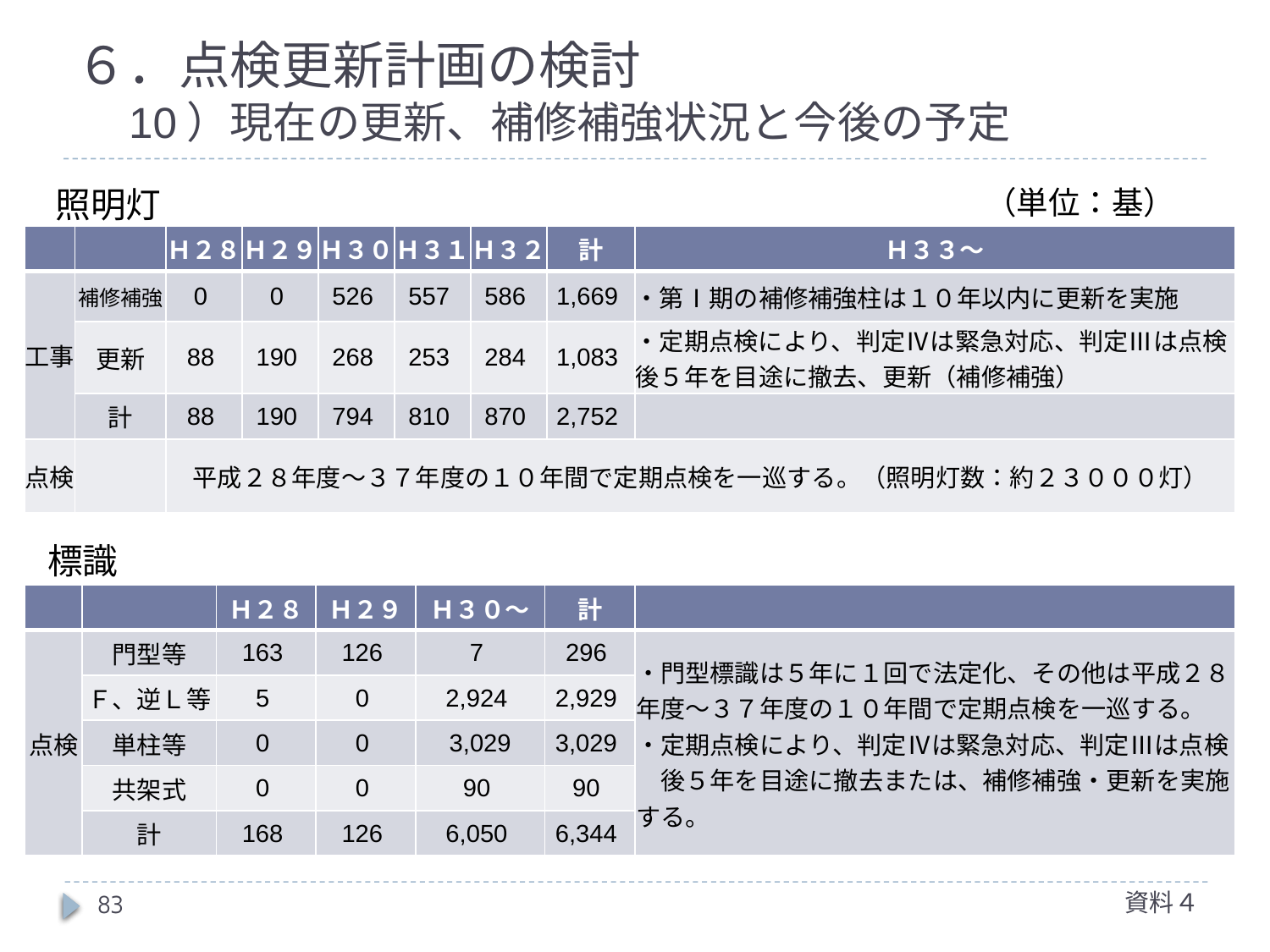

# ６．点検更新計画の検討 　10）現在の更新、補修補強状況と今後の予定
照明灯
（単位：基）
|  |  | Ｈ２８ | Ｈ２９ | Ｈ３０ | Ｈ３１ | Ｈ３２ | 計 | Ｈ３３～ |
| --- | --- | --- | --- | --- | --- | --- | --- | --- |
| 工事 | 補修補強 | 0 | 0 | 526 | 557 | 586 | 1,669 | ・第Ⅰ期の補修補強柱は１０年以内に更新を実施 |
|  | 更新 | 88 | 190 | 268 | 253 | 284 | 1,083 | ・定期点検により、判定Ⅳは緊急対応、判定Ⅲは点検後５年を目途に撤去、更新（補修補強） |
|  | 計 | 88 | 190 | 794 | 810 | 870 | 2,752 |  |
| 点検 |  | 平成２８年度～３７年度の１０年間で定期点検を一巡する。（照明灯数：約２３０００灯） |  |  |  |  |  |  |
標識
|  |  | Ｈ２８ | Ｈ２９ | Ｈ３０～ | 計 |  |
| --- | --- | --- | --- | --- | --- | --- |
| 点検 | 門型等 | 163 | 126 | 7 | 296 | ・門型標識は５年に１回で法定化、その他は平成２８年度～３７年度の１０年間で定期点検を一巡する。 ・定期点検により、判定Ⅳは緊急対応、判定Ⅲは点検 　後５年を目途に撤去または、補修補強・更新を実施する。 |
|  | Ｆ、逆Ｌ等 | 5 | 0 | 2,924 | 2,929 |  |
|  | 単柱等 | 0 | 0 | 3,029 | 3,029 |  |
|  | 共架式 | 0 | 0 | 90 | 90 |  |
|  | 計 | 168 | 126 | 6,050 | 6,344 |  |
資料４
83